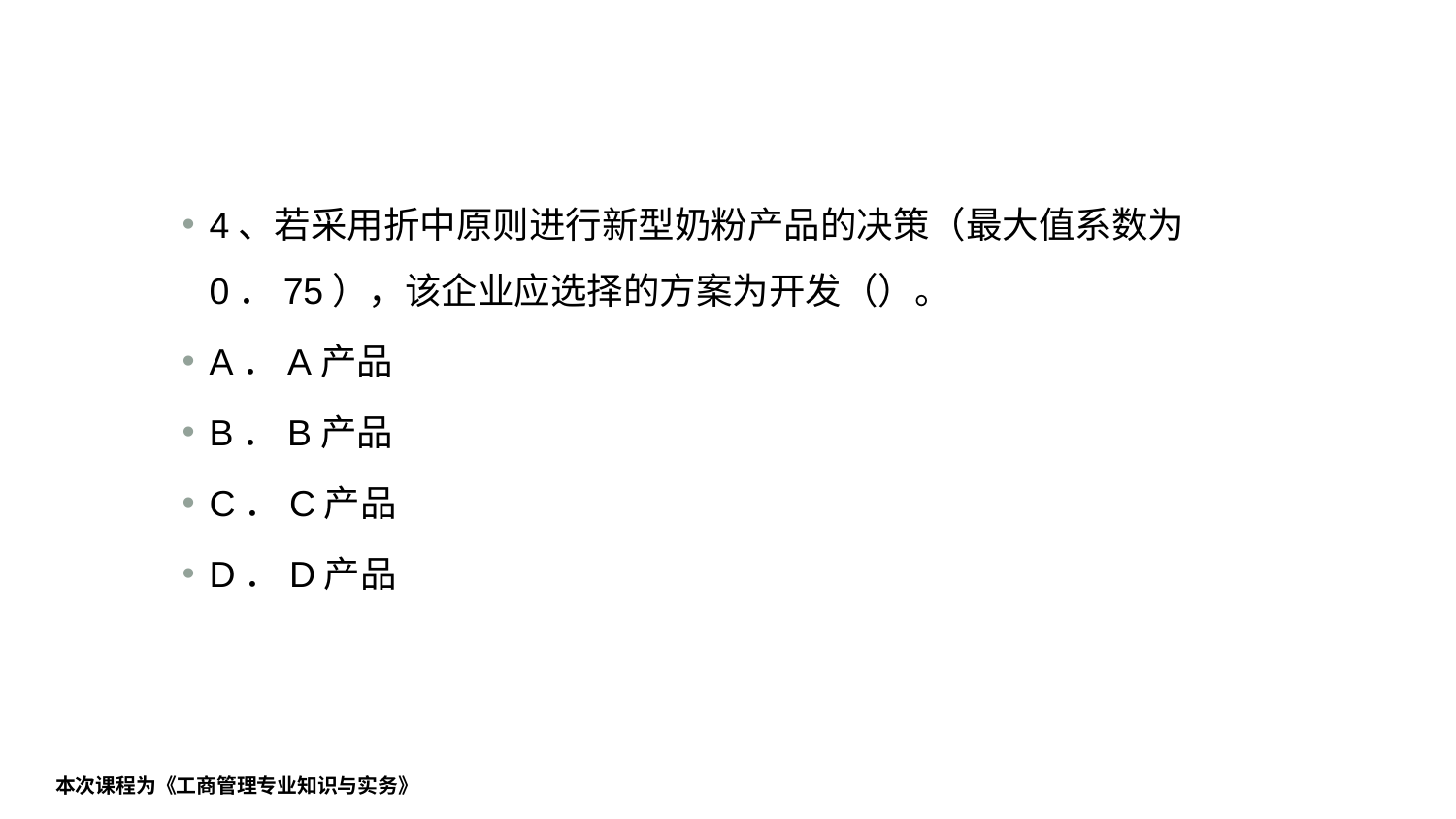

#
4、若采用折中原则进行新型奶粉产品的决策（最大值系数为0．75），该企业应选择的方案为开发（）。
A．A产品
B．B产品
C．C产品
D．D产品